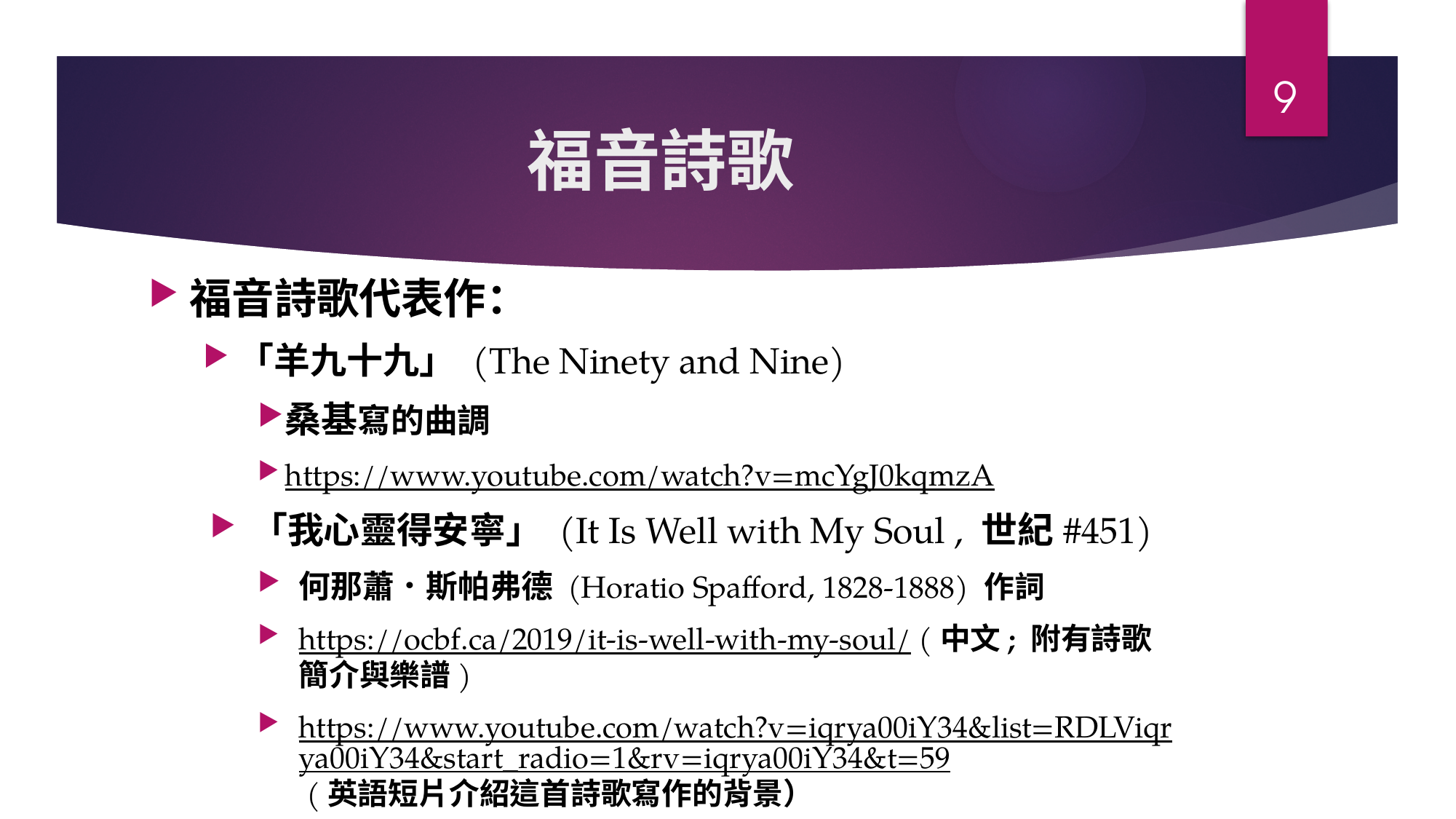

9
# 福音詩歌
福音詩歌代表作：
「羊九十九」 (The Ninety and Nine)
桑基寫的曲調
https://www.youtube.com/watch?v=mcYgJ0kqmzA
「我心靈得安寧」 (It Is Well with My Soul , 世紀#451)
何那蕭．斯帕弗德 (Horatio Spafford, 1828-1888) 作詞
https://ocbf.ca/2019/it-is-well-with-my-soul/ (中文; 附有詩歌簡介與樂譜)
https://www.youtube.com/watch?v=iqrya00iY34&list=RDLViqrya00iY34&start_radio=1&rv=iqrya00iY34&t=59 (英語短片介紹這首詩歌寫作的背景）